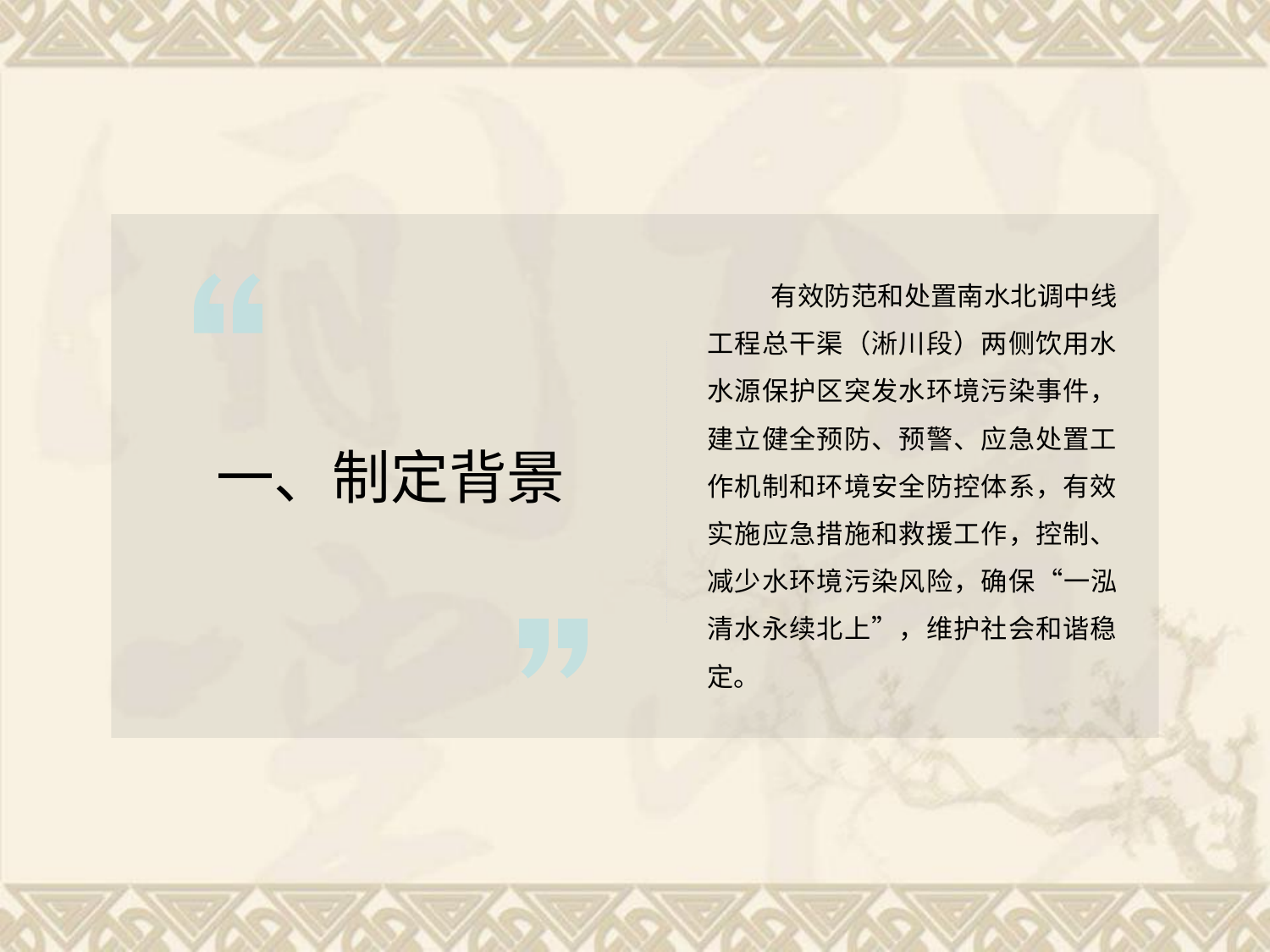

有效防范和处置南水北调中线工程总干渠（淅川段）两侧饮用水水源保护区突发水环境污染事件，建立健全预防、预警、应急处置工作机制和环境安全防控体系，有效实施应急措施和救援工作，控制、减少水环境污染风险，确保“一泓清水永续北上”，维护社会和谐稳定。

# 一、制定背景